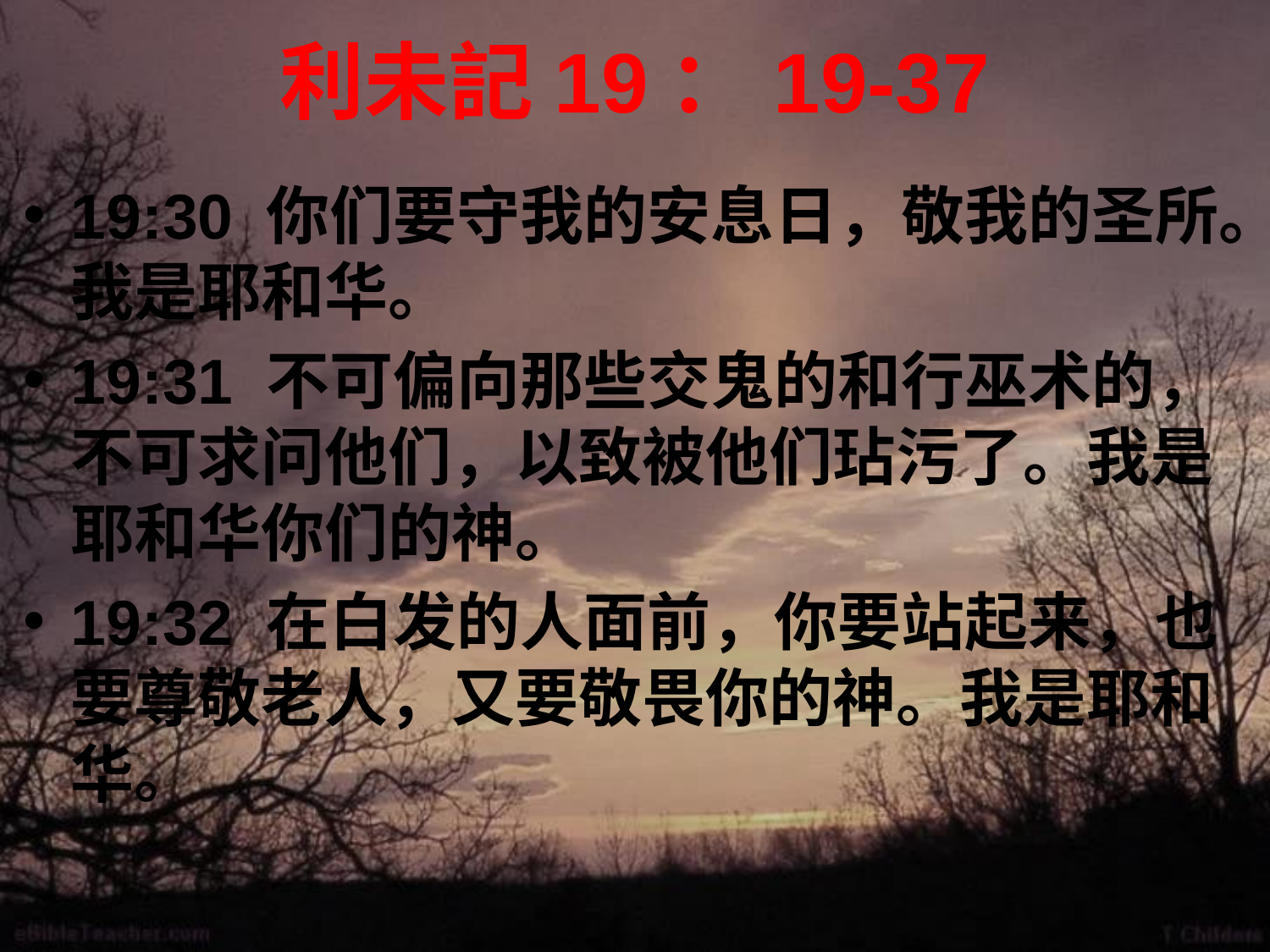

# 利未記19：19-37
19:30 你们要守我的安息日，敬我的圣所。我是耶和华。
19:31 不可偏向那些交鬼的和行巫术的，不可求问他们，以致被他们玷污了。我是耶和华你们的神。
19:32 在白发的人面前，你要站起来，也要尊敬老人，又要敬畏你的神。我是耶和华。